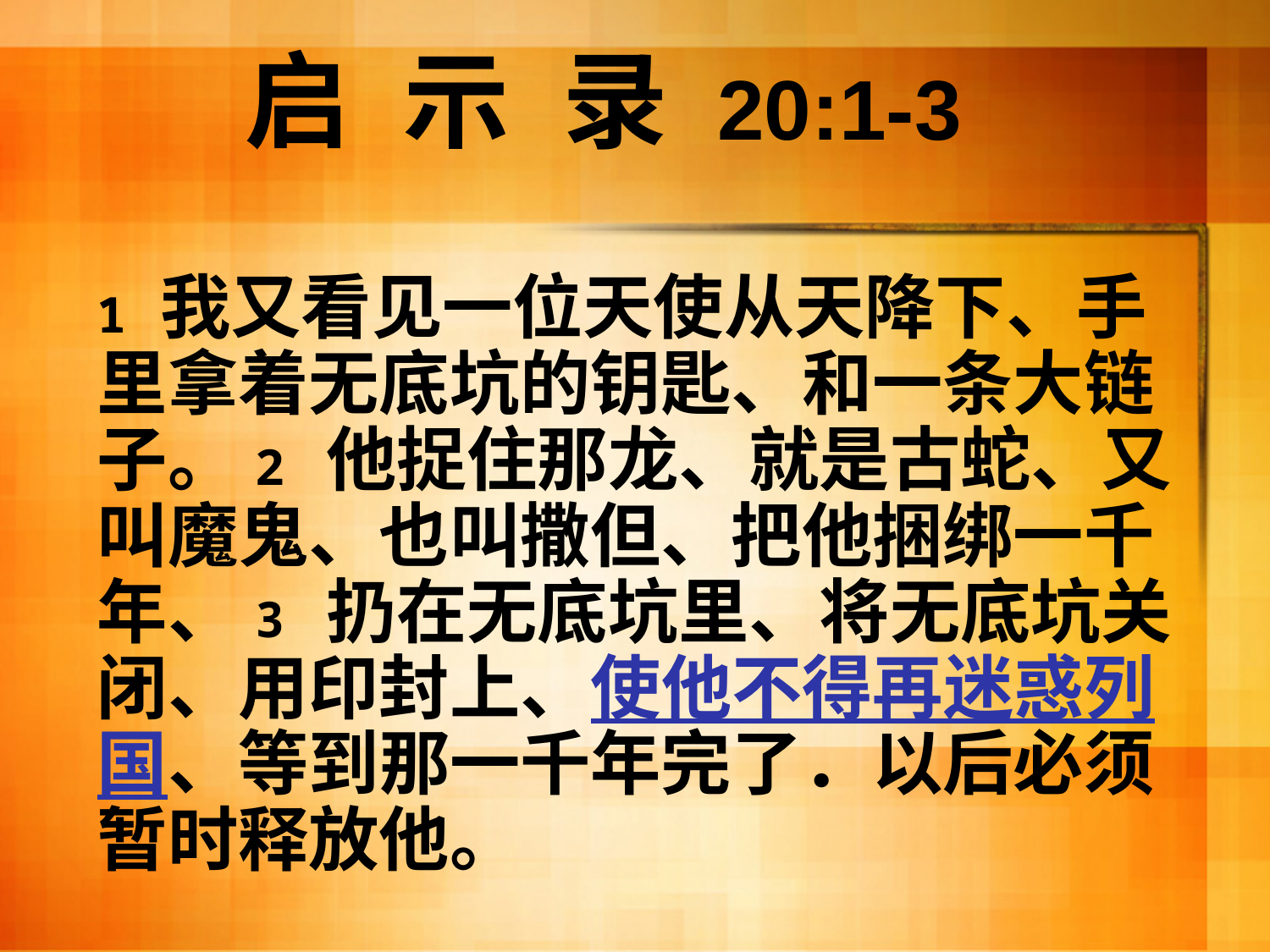

# 启 示 录 20:1-3
1 我又看见一位天使从天降下、手里拿着无底坑的钥匙、和一条大链子。2 他捉住那龙、就是古蛇、又叫魔鬼、也叫撒但、把他捆绑一千年、3 扔在无底坑里、将无底坑关闭、用印封上、使他不得再迷惑列国、等到那一千年完了．以后必须暂时释放他。